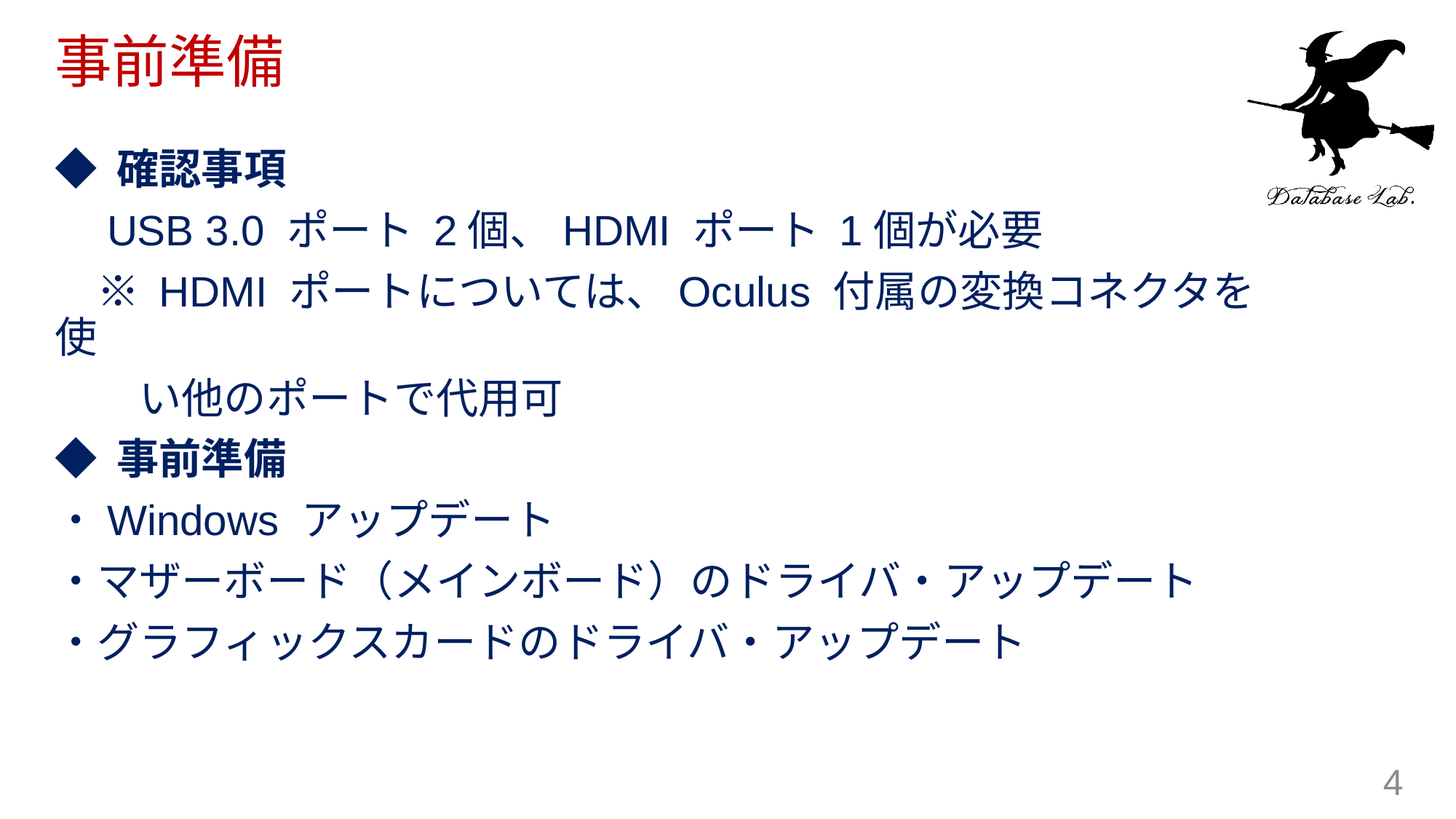

# 事前準備
◆ 確認事項
　USB 3.0 ポート 2個、HDMI ポート 1個が必要
　※ HDMI ポートについては、Oculus 付属の変換コネクタを使
　　い他のポートで代用可
◆ 事前準備
・Windows アップデート
・マザーボード（メインボード）のドライバ・アップデート
・グラフィックスカードのドライバ・アップデート
4